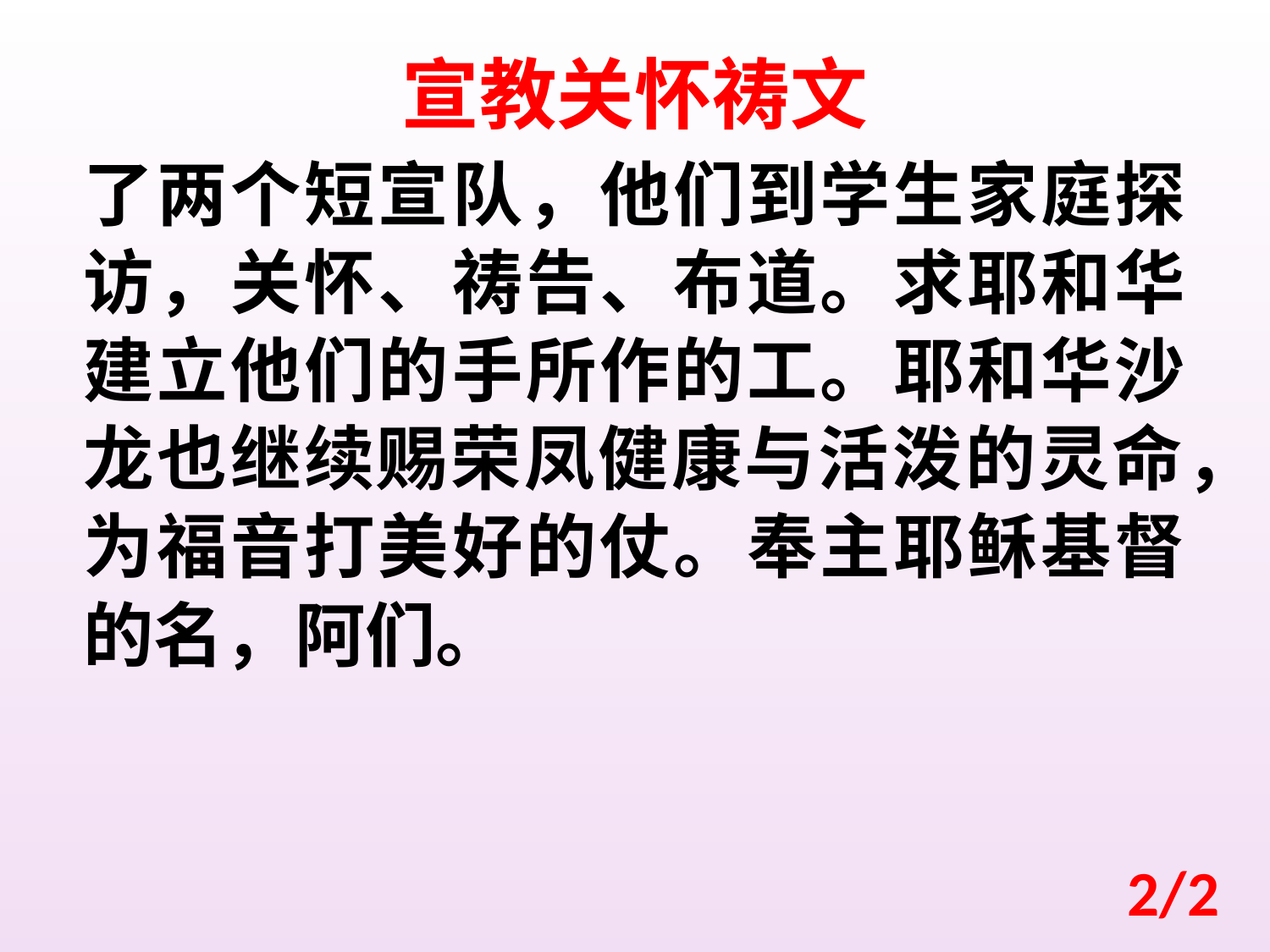

宣教关怀祷文
了两个短宣队，他们到学生家庭探访，关怀、祷告、布道。求耶和华建立他们的手所作的工。耶和华沙龙也继续赐荣凤健康与活泼的灵命，为福音打美好的仗。奉主耶稣基督的名，阿们。
2/2